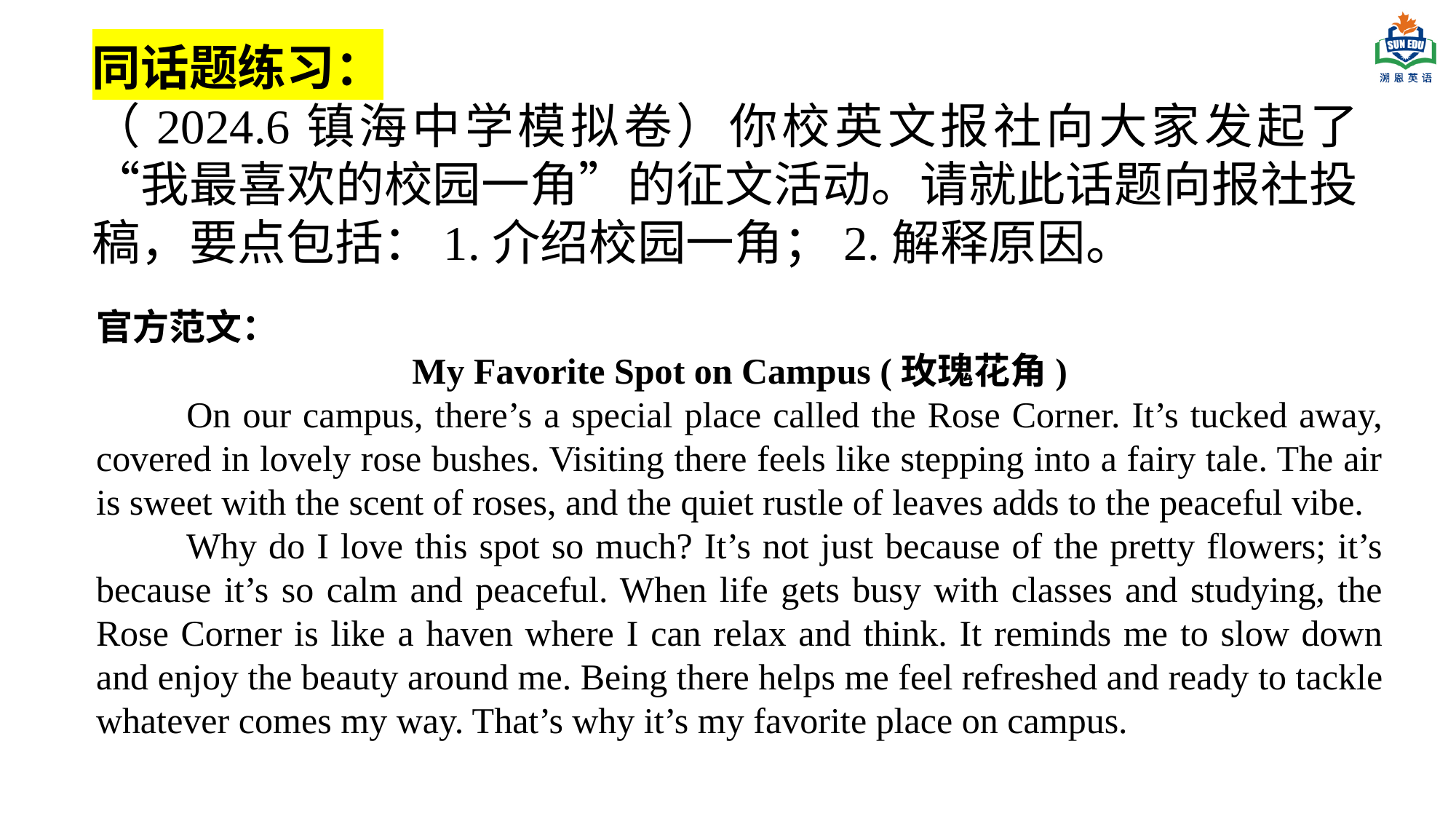

同话题练习：
（2024.6镇海中学模拟卷）你校英文报社向大家发起了“我最喜欢的校园一角”的征文活动。请就此话题向报社投稿，要点包括：1.介绍校园一角；2.解释原因。
官方范文：
My Favorite Spot on Campus (玫瑰花角)
     On our campus, there’s a special place called the Rose Corner. It’s tucked away, covered in lovely rose bushes. Visiting there feels like stepping into a fairy tale. The air is sweet with the scent of roses, and the quiet rustle of leaves adds to the peaceful vibe.
     Why do I love this spot so much? It’s not just because of the pretty flowers; it’s because it’s so calm and peaceful. When life gets busy with classes and studying, the Rose Corner is like a haven where I can relax and think. It reminds me to slow down and enjoy the beauty around me. Being there helps me feel refreshed and ready to tackle whatever comes my way. That’s why it’s my favorite place on campus.